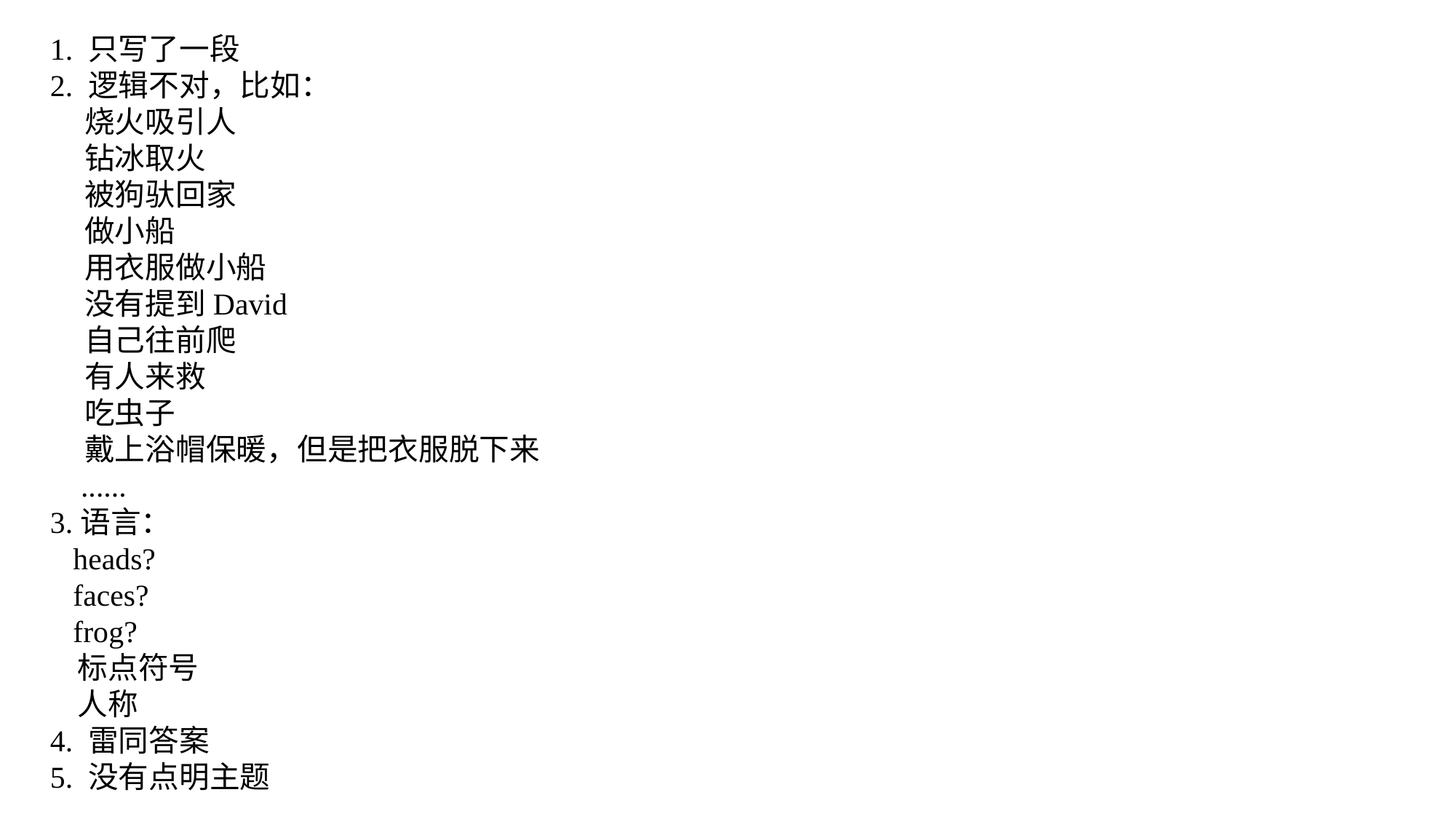

1. 只写了一段
2. 逻辑不对，比如：
    烧火吸引人
    钻冰取火
    被狗驮回家
    做小船
    用衣服做小船
    没有提到David
    自己往前爬
    有人来救
    吃虫子
    戴上浴帽保暖，但是把衣服脱下来
    ......
3.语言：
   heads?
   faces?
   frog?
   标点符号
   人称
4. 雷同答案
5. 没有点明主题